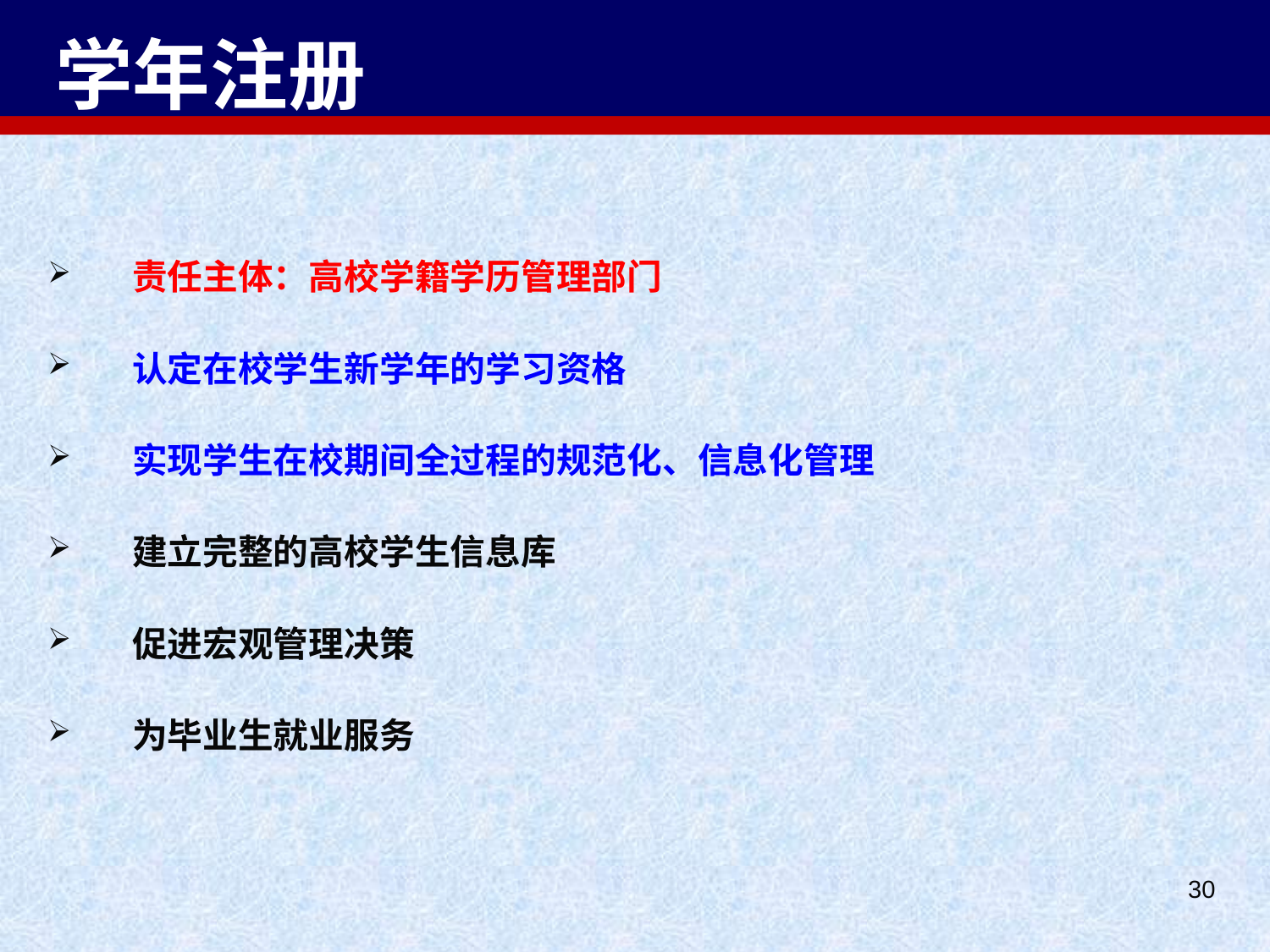

# 学年注册
责任主体：高校学籍学历管理部门
认定在校学生新学年的学习资格
实现学生在校期间全过程的规范化、信息化管理
建立完整的高校学生信息库
促进宏观管理决策
为毕业生就业服务
30